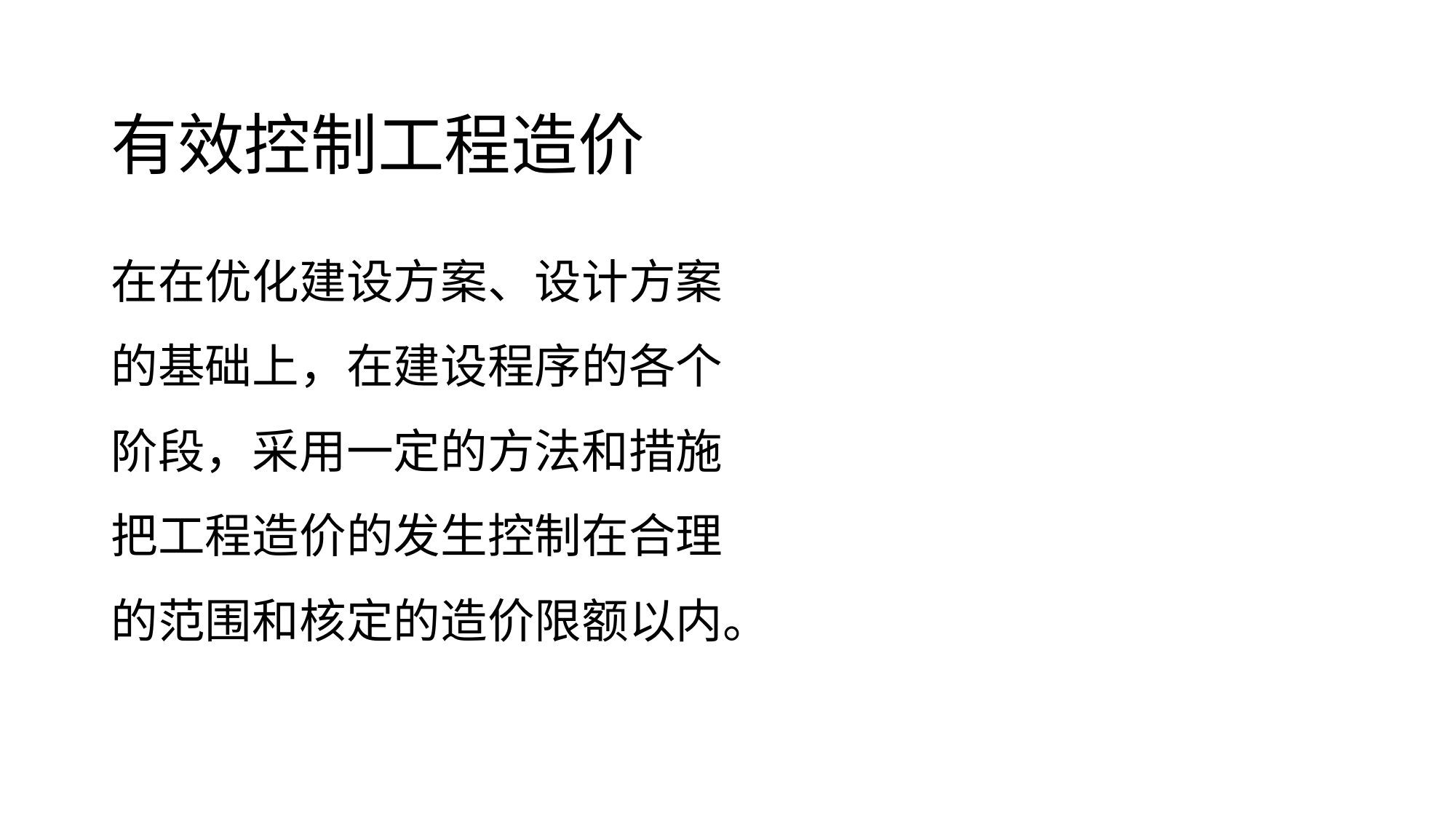

# 有效控制工程造价
在在优化建设方案、设计方案的基础上，在建设程序的各个阶段，采用一定的方法和措施把工程造价的发生控制在合理的范围和核定的造价限额以内。